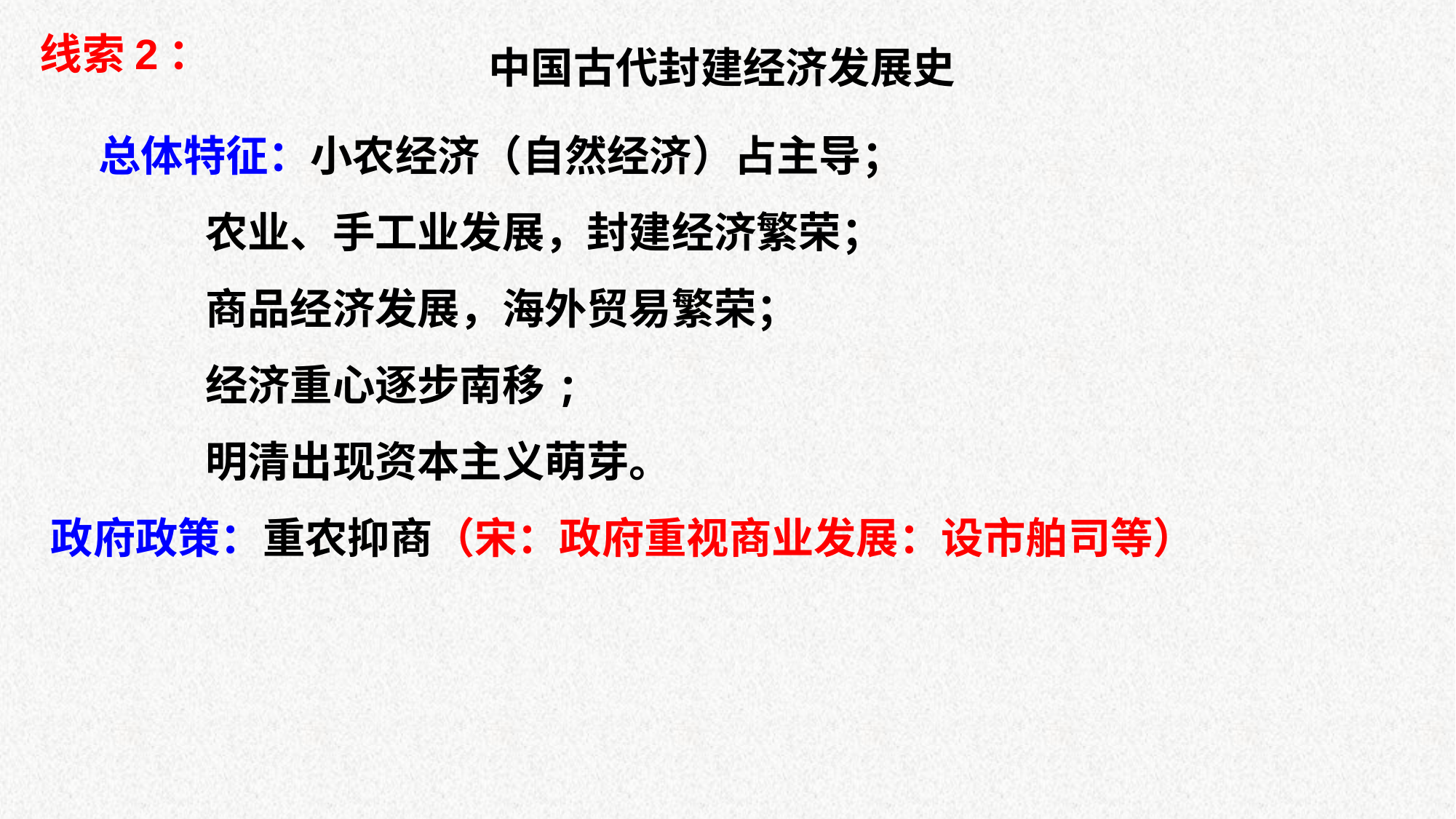

线索2：
中国古代封建经济发展史
总体特征：小农经济（自然经济）占主导；
          农业、手工业发展，封建经济繁荣；
          商品经济发展，海外贸易繁荣；
          经济重心逐步南移;
          明清出现资本主义萌芽。
政府政策：重农抑商（宋：政府重视商业发展：设市舶司等）